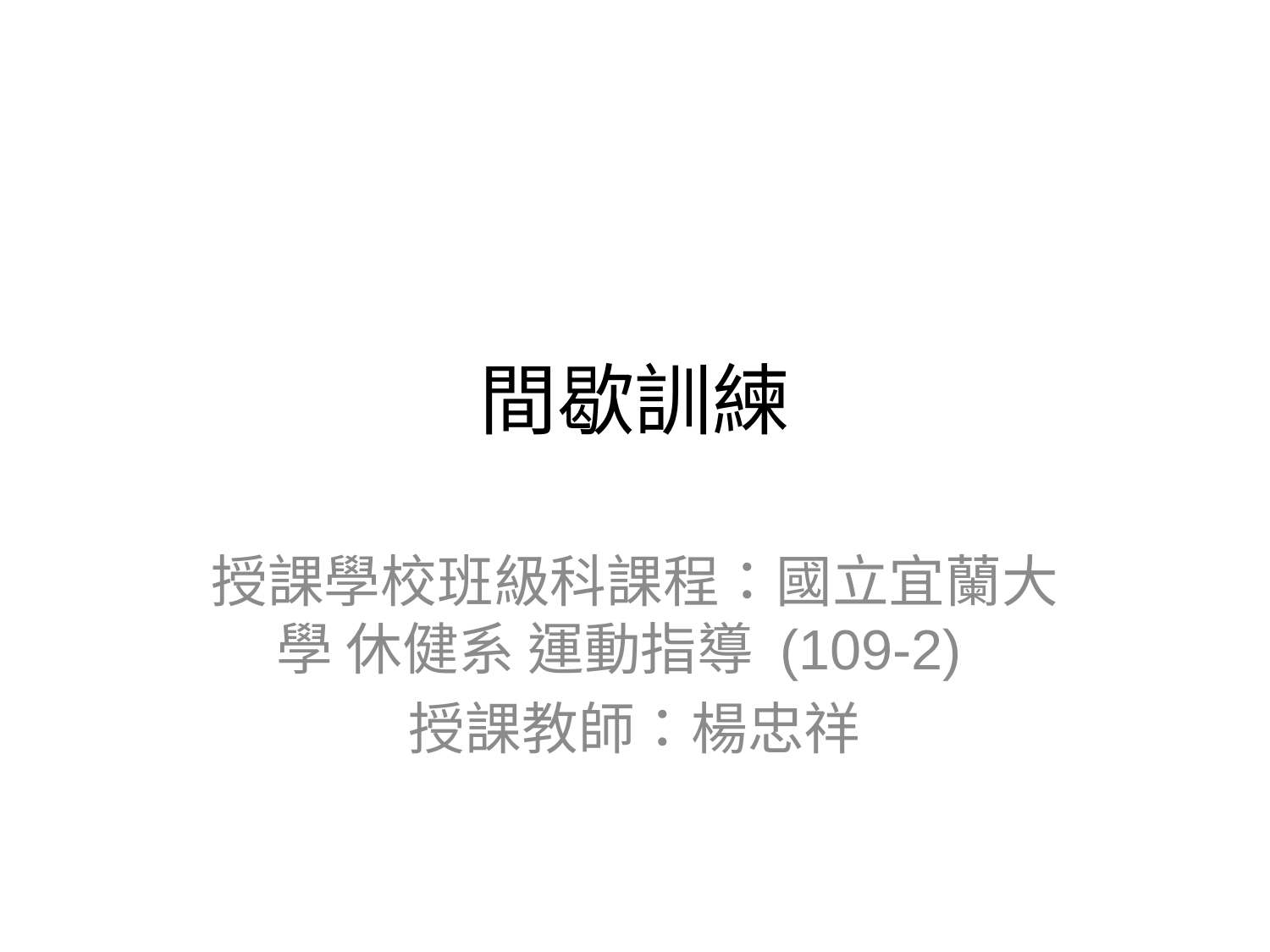

# 間歇訓練
授課學校班級科課程：國立宜蘭大學 休健系 運動指導 (109-2)
授課教師：楊忠祥